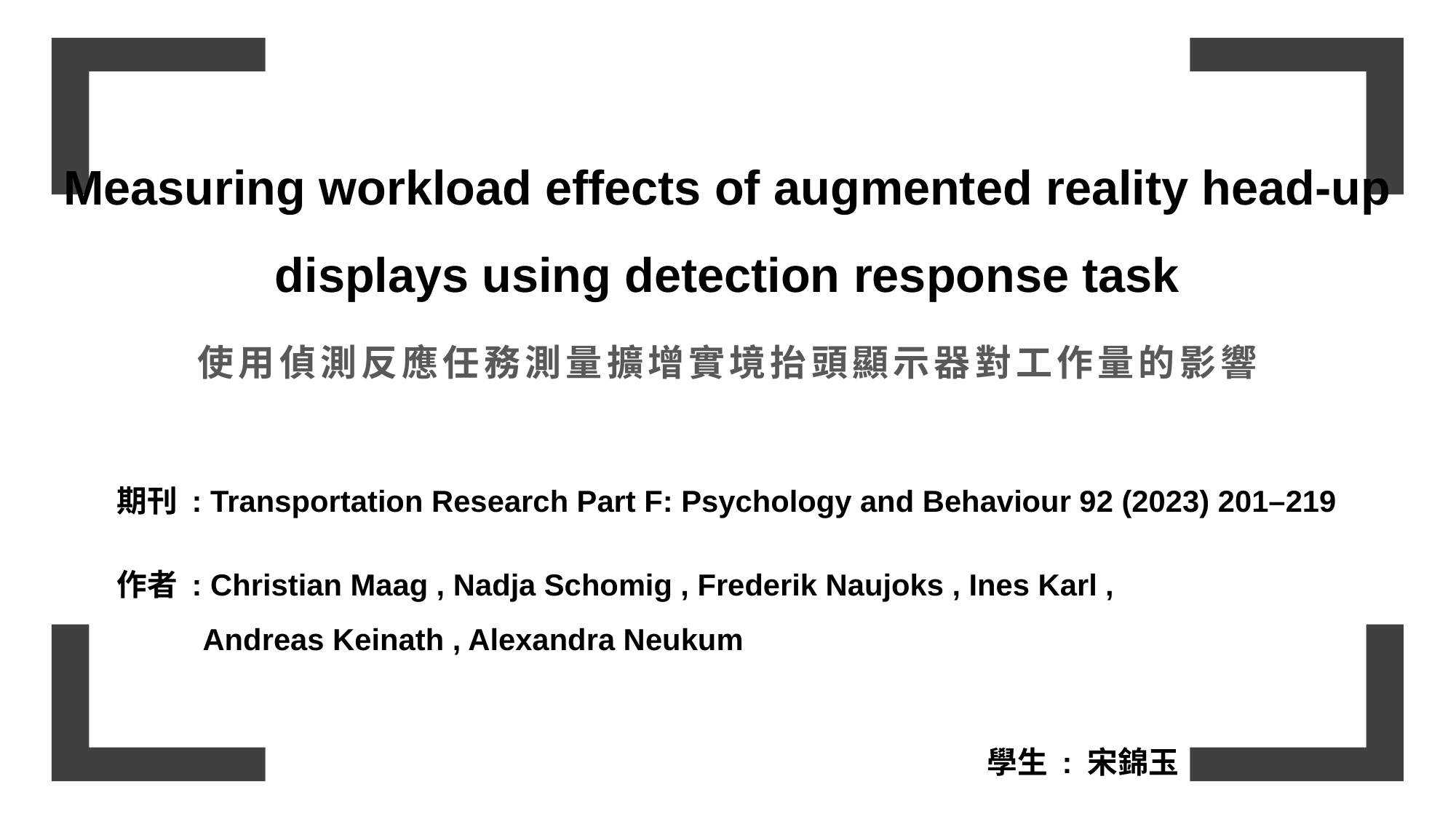

Measuring workload effects of augmented reality head-up displays using detection response task
使用偵測反應任務測量擴增實境抬頭顯示器對工作量的影響
期刊 : Transportation Research Part F: Psychology and Behaviour 92 (2023) 201–219
作者 : Christian Maag , Nadja Schomig , Frederik Naujoks , Ines Karl ,
Andreas Keinath , Alexandra Neukum

學生 : 宋錦玉